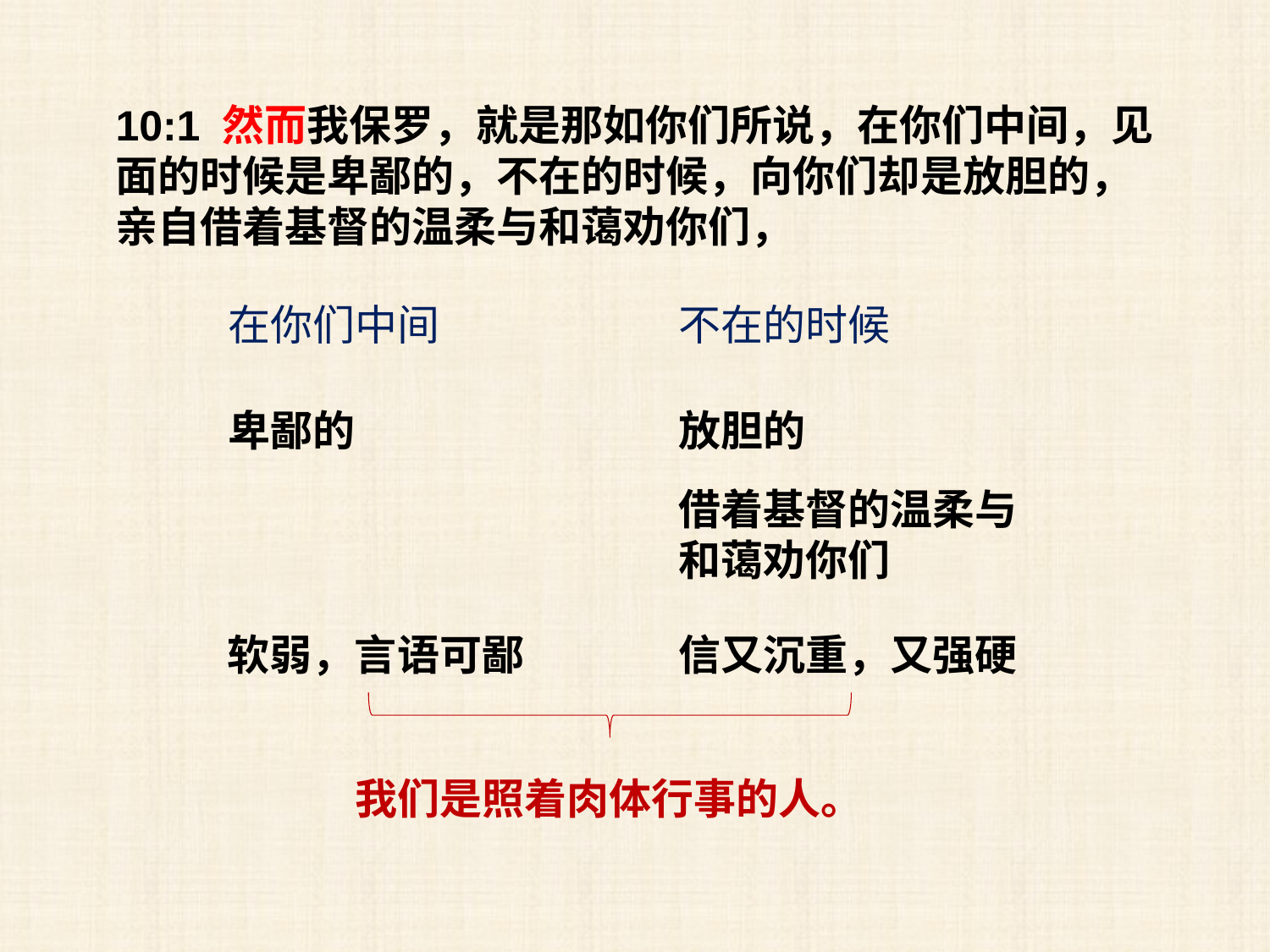

10:1 然而我保罗，就是那如你们所说，在你们中间，见面的时候是卑鄙的，不在的时候，向你们却是放胆的，亲自借着基督的温柔与和蔼劝你们，
在你们中间
不在的时候
卑鄙的
放胆的

借着基督的温柔与和蔼劝你们
信又沉重，又强硬
软弱，言语可鄙
我们是照着肉体行事的人。